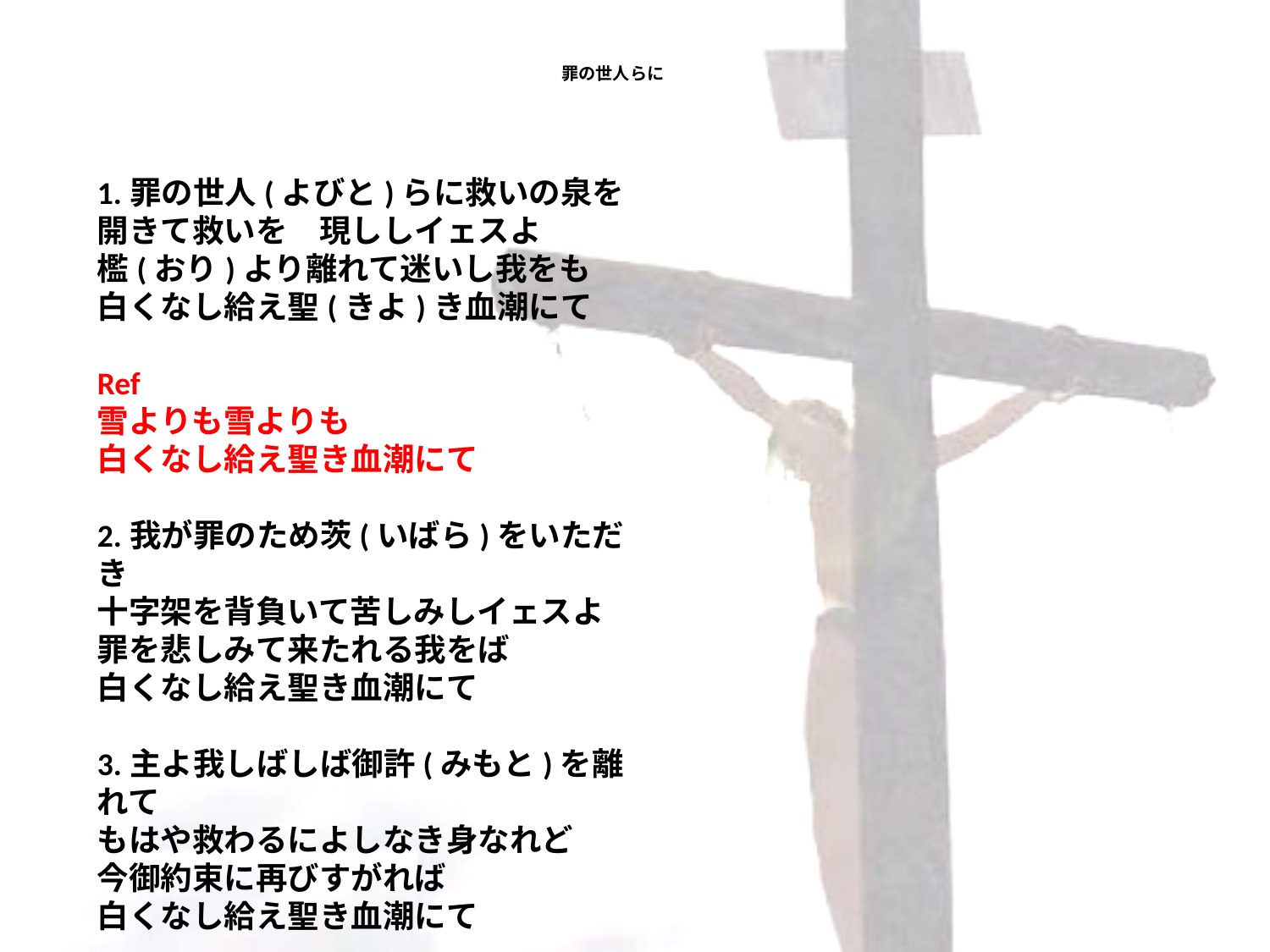

# 罪の世人らに
1.罪の世人(よびと)らに救いの泉を
開きて救いを　現ししイェスよ
檻(おり)より離れて迷いし我をも
白くなし給え聖(きよ)き血潮にて

Ref
雪よりも雪よりも
白くなし給え聖き血潮にて

2.我が罪のため茨(いばら)をいただき
十字架を背負いて苦しみしイェスよ
罪を悲しみて来たれる我をば
白くなし給え聖き血潮にて

3.主よ我しばしば御許(みもと)を離れて
もはや救わるによしなき身なれど
今御約束に再びすがれば
白くなし給え聖き血潮にて